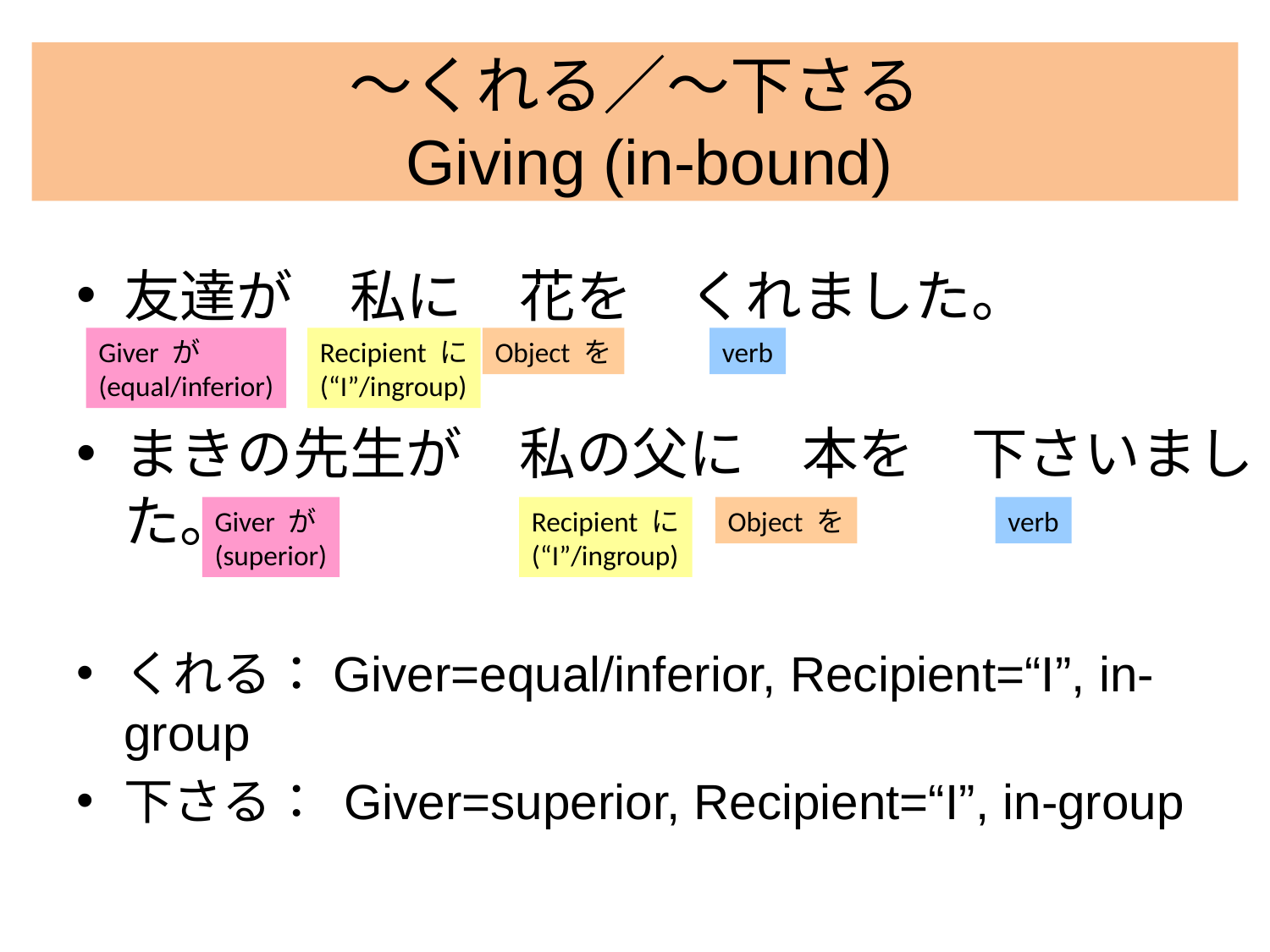

# ～くれる／～下さる Giving (in-bound)
友達が　私に　花を　くれました。

まきの先生が　私の父に　本を　下さいました。

くれる：Giver=equal/inferior, Recipient=“I”, in-group
下さる： Giver=superior, Recipient=“I”, in-group
Giver が
(equal/inferior)
Recipient に
(“I”/ingroup)
Object を
verb
Giver が
(superior)
Recipient に
(“I”/ingroup)
Object を
verb